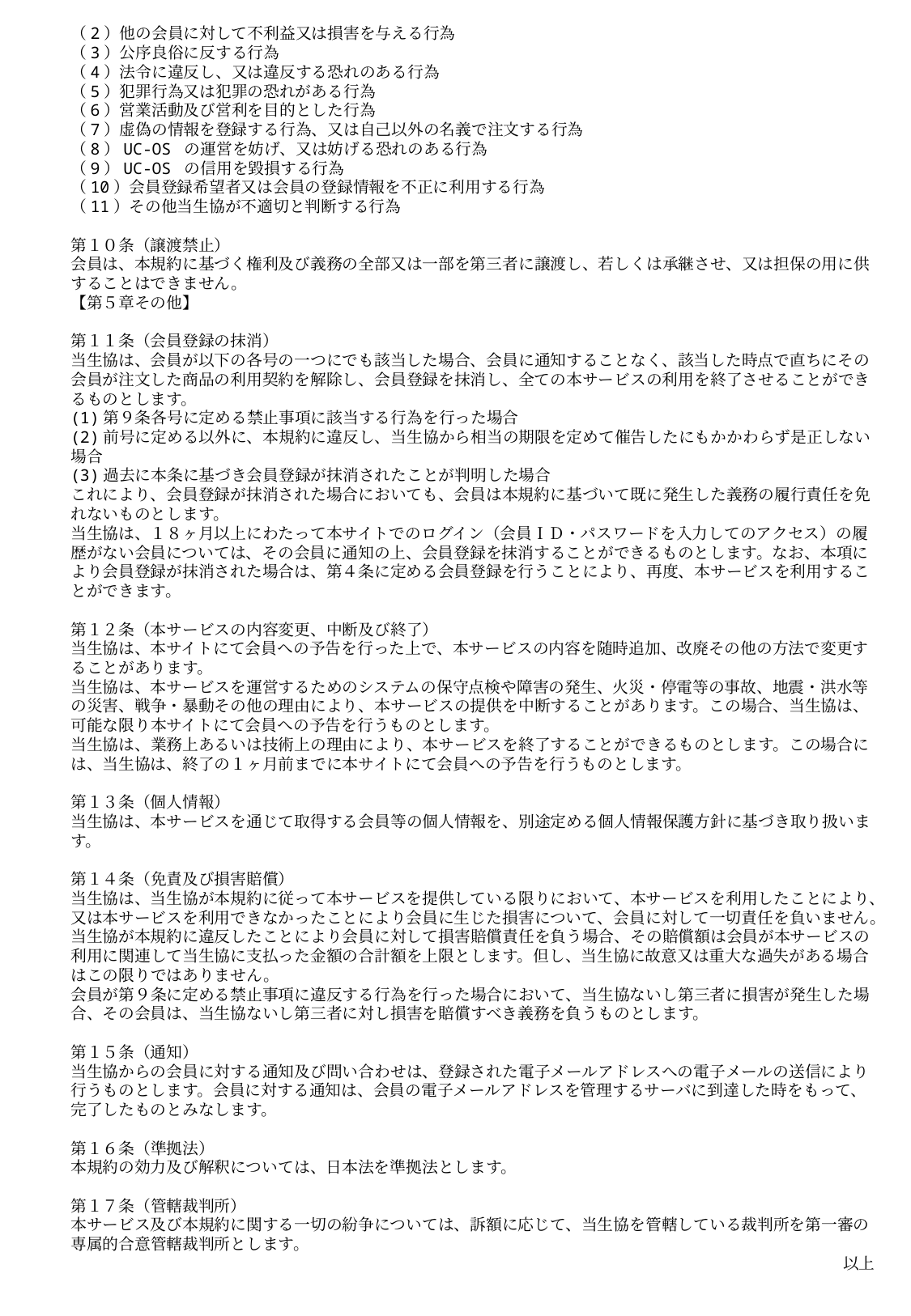

（2）他の会員に対して不利益又は損害を与える行為
（3）公序良俗に反する行為
（4）法令に違反し、又は違反する恐れのある行為
（5）犯罪行為又は犯罪の恐れがある行為
（6）営業活動及び営利を目的とした行為
（7）虚偽の情報を登録する行為、又は自己以外の名義で注文する行為
（8）UC-OS の運営を妨げ、又は妨げる恐れのある行為
（9）UC-OS の信用を毀損する行為
（10）会員登録希望者又は会員の登録情報を不正に利用する行為
（11）その他当生協が不適切と判断する行為

第１０条（譲渡禁止）
会員は、本規約に基づく権利及び義務の全部又は一部を第三者に譲渡し、若しくは承継させ、又は担保の用に供
することはできません。
【第５章その他】

第１１条（会員登録の抹消）
当生協は、会員が以下の各号の一つにでも該当した場合、会員に通知することなく、該当した時点で直ちにその
会員が注文した商品の利用契約を解除し、会員登録を抹消し、全ての本サービスの利用を終了させることができ
るものとします。
(1)第９条各号に定める禁止事項に該当する行為を行った場合
(2)前号に定める以外に、本規約に違反し、当生協から相当の期限を定めて催告したにもかかわらず是正しない場合
(3)過去に本条に基づき会員登録が抹消されたことが判明した場合
これにより、会員登録が抹消された場合においても、会員は本規約に基づいて既に発生した義務の履行責任を免
れないものとします。
当生協は、１８ヶ月以上にわたって本サイトでのログイン（会員ＩＤ・パスワードを入力してのアクセス）の履
歴がない会員については、その会員に通知の上、会員登録を抹消することができるものとします。なお、本項に
より会員登録が抹消された場合は、第４条に定める会員登録を行うことにより、再度、本サービスを利用するこ
とができます。

第１２条（本サービスの内容変更、中断及び終了）
当生協は、本サイトにて会員への予告を行った上で、本サービスの内容を随時追加、改廃その他の方法で変更す
ることがあります。
当生協は、本サービスを運営するためのシステムの保守点検や障害の発生、火災・停電等の事故、地震・洪水等
の災害、戦争・暴動その他の理由により、本サービスの提供を中断することがあります。この場合、当生協は、
可能な限り本サイトにて会員への予告を行うものとします。
当生協は、業務上あるいは技術上の理由により、本サービスを終了することができるものとします。この場合に
は、当生協は、終了の１ヶ月前までに本サイトにて会員への予告を行うものとします。

第１３条（個人情報）
当生協は、本サービスを通じて取得する会員等の個人情報を、別途定める個人情報保護方針に基づき取り扱いま
す。

第１４条（免責及び損害賠償）
当生協は、当生協が本規約に従って本サービスを提供している限りにおいて、本サービスを利用したことにより、
又は本サービスを利用できなかったことにより会員に生じた損害について、会員に対して一切責任を負いません。
当生協が本規約に違反したことにより会員に対して損害賠償責任を負う場合、その賠償額は会員が本サービスの
利用に関連して当生協に支払った金額の合計額を上限とします。但し、当生協に故意又は重大な過失がある場合
はこの限りではありません。
会員が第９条に定める禁止事項に違反する行為を行った場合において、当生協ないし第三者に損害が発生した場
合、その会員は、当生協ないし第三者に対し損害を賠償すべき義務を負うものとします。

第１５条（通知）
当生協からの会員に対する通知及び問い合わせは、登録された電子メールアドレスへの電子メールの送信により
行うものとします。会員に対する通知は、会員の電子メールアドレスを管理するサーバに到達した時をもって、
完了したものとみなします。

第１６条（準拠法）
本規約の効力及び解釈については、日本法を準拠法とします。

第１７条（管轄裁判所）
本サービス及び本規約に関する一切の紛争については、訴額に応じて、当生協を管轄している裁判所を第一審の
専属的合意管轄裁判所とします。
以上